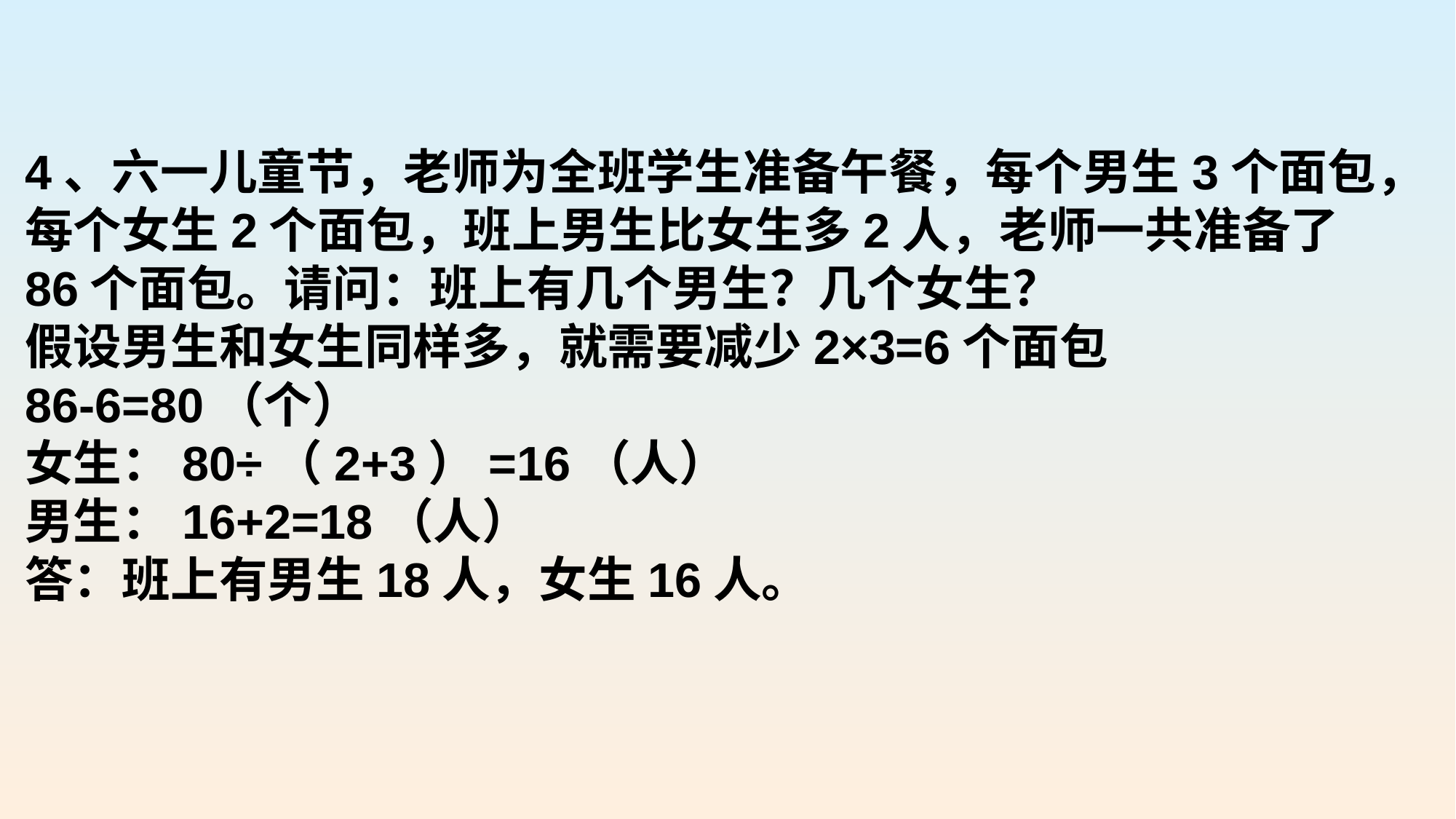

4、六一儿童节，老师为全班学生准备午餐，每个男生3个面包，每个女生2个面包，班上男生比女生多2人，老师一共准备了86个面包。请问：班上有几个男生？几个女生？
假设男生和女生同样多，就需要减少2×3=6个面包
86-6=80（个）
女生：80÷（2+3）=16（人）
男生：16+2=18（人）
答：班上有男生18人，女生16人。